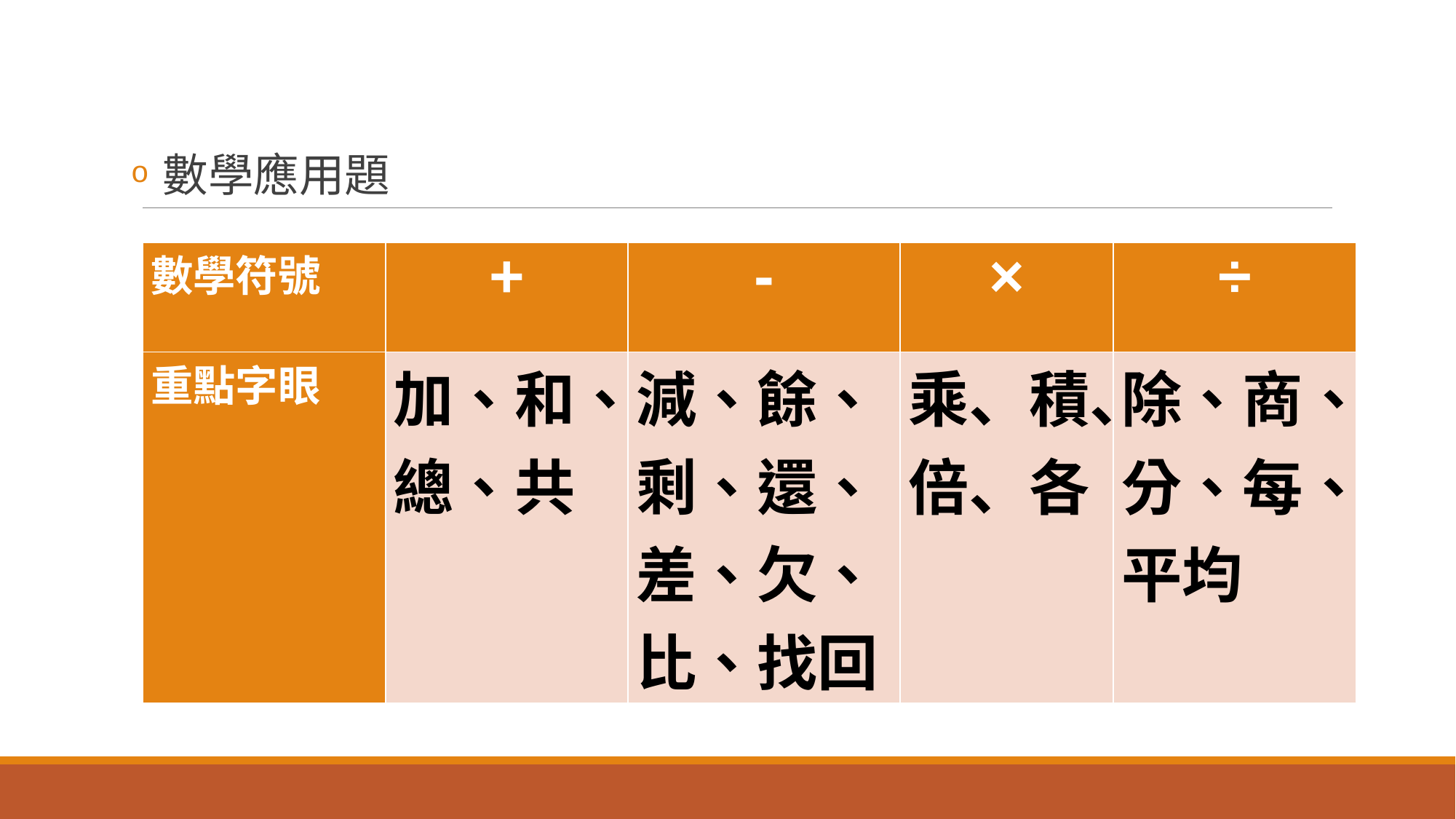

數學應用題
| 數學符號 | + | - | × | ÷ |
| --- | --- | --- | --- | --- |
| 重點字眼 | 加、和、總、共 | 減、餘、剩、還、差、欠、比、找回 | 乘、積、倍、各 | 除、商、分、每、平均 |